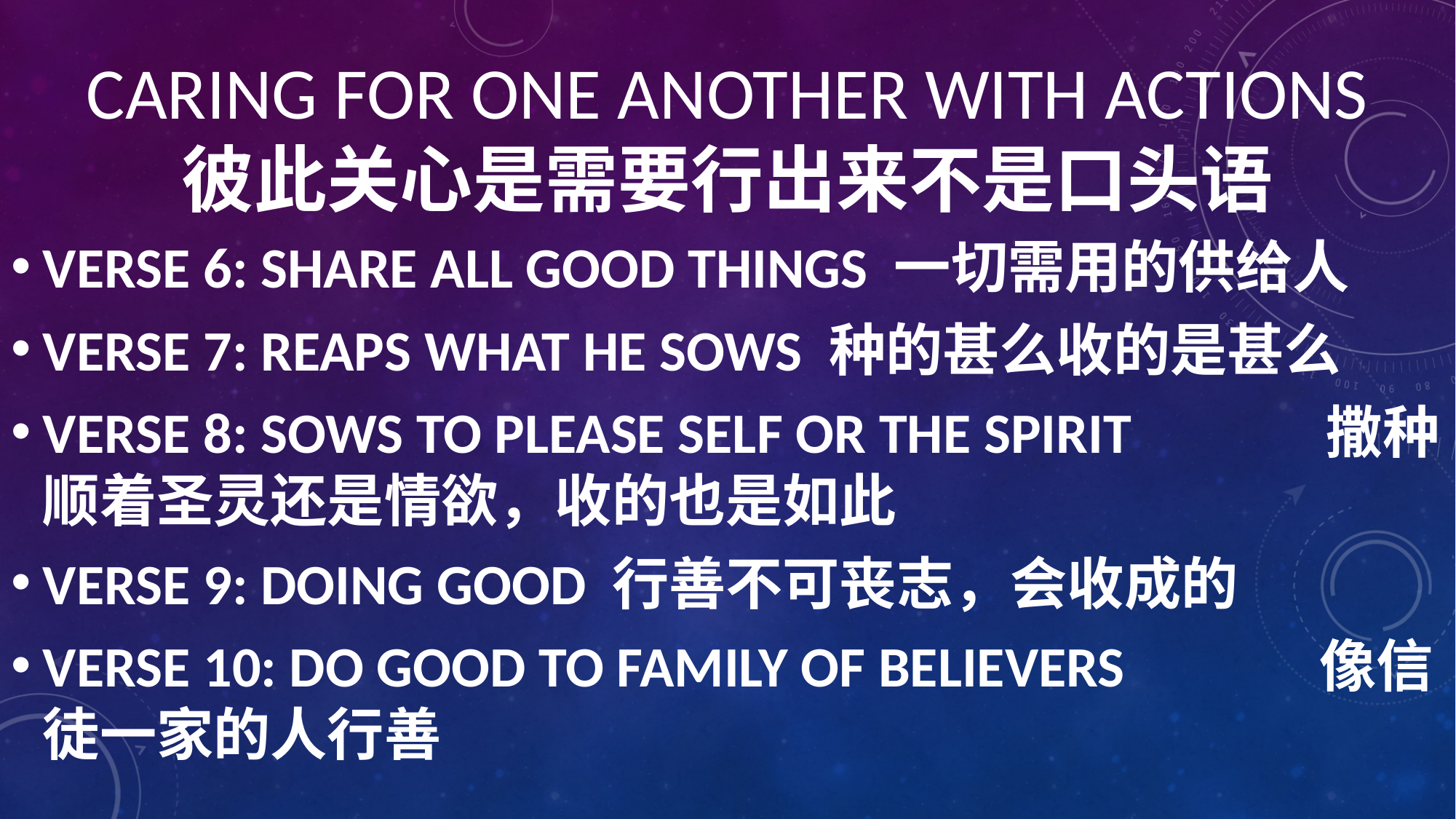

# caring for one another with actions 彼此关心是需要行出来不是口头语
VERSE 6: SHARE ALL GOOD THINGS 一切需用的供给人
VERSE 7: REAPS WHAT HE SOWS 种的甚么收的是甚么
VERSE 8: SOWS TO PLEASE SELF OR THE SPIRIT              撒种顺着圣灵还是情欲，收的也是如此
VERSE 9: DOING GOOD 行善不可丧志，会收成的
VERSE 10: DO GOOD TO FAMILY OF BELIEVERS              像信徒一家的人行善